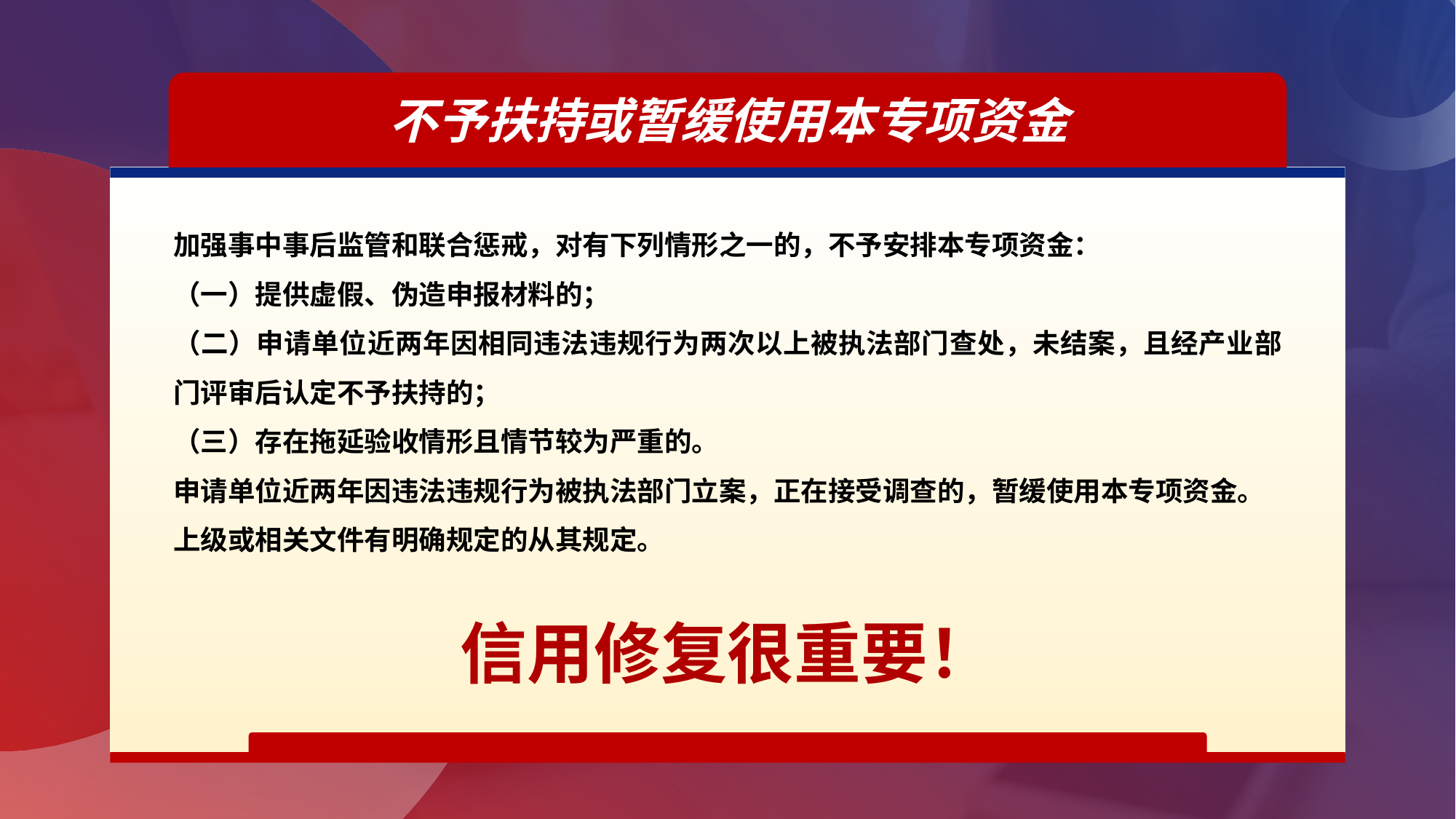

不予扶持或暂缓使用本专项资金

加强事中事后监管和联合惩戒，对有下列情形之一的，不予安排本专项资金：
（一）提供虚假、伪造申报材料的；
（二）申请单位近两年因相同违法违规行为两次以上被执法部门查处，未结案，且经产业部门评审后认定不予扶持的；
（三）存在拖延验收情形且情节较为严重的。
申请单位近两年因违法违规行为被执法部门立案，正在接受调查的，暂缓使用本专项资金。
上级或相关文件有明确规定的从其规定。
信用修复很重要！